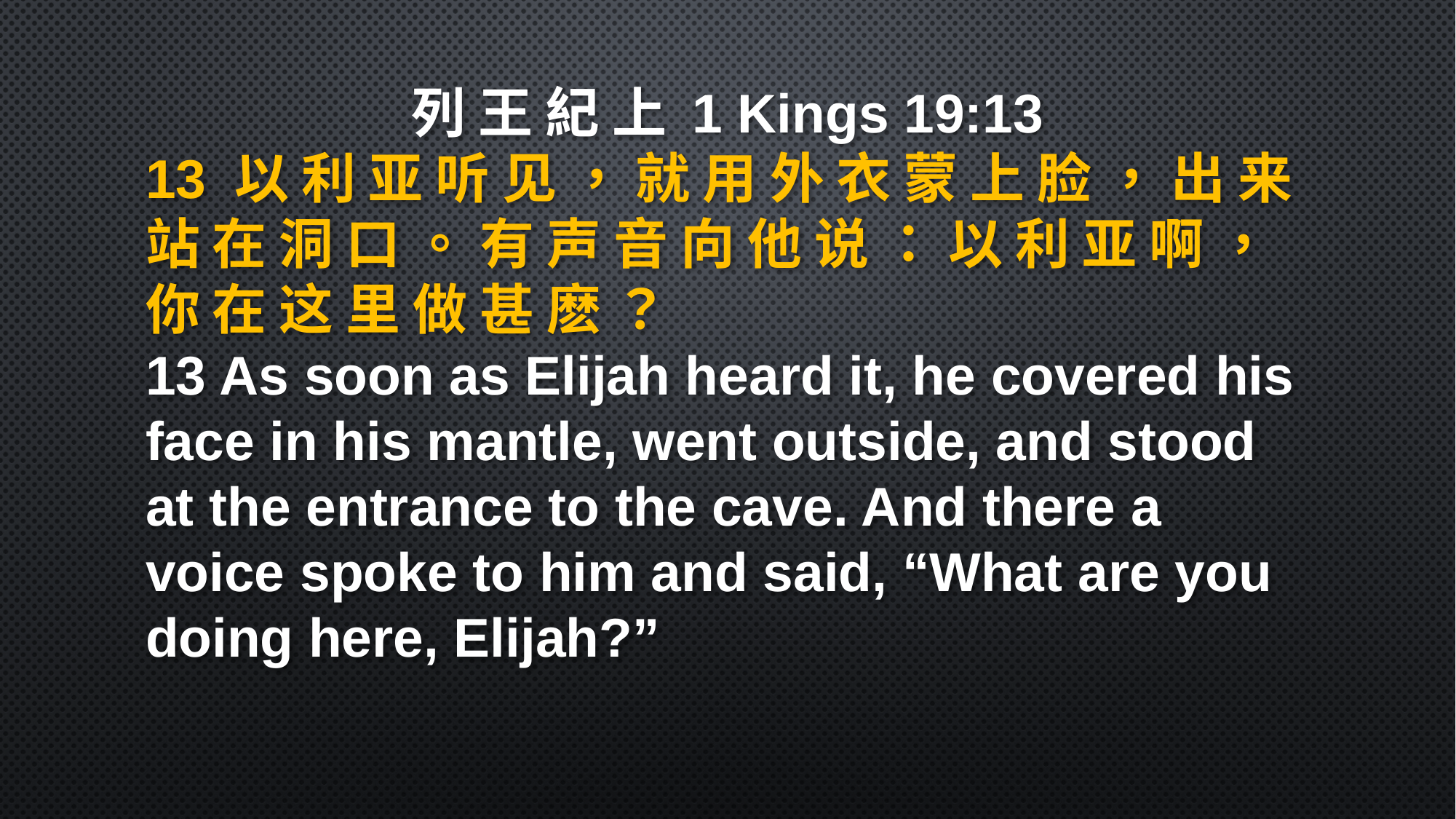

列 王 紀 上 1 Kings 19:13
13 以 利 亚 听 见 ， 就 用 外 衣 蒙 上 脸 ， 出 来 站 在 洞 口 。 有 声 音 向 他 说 ： 以 利 亚 啊 ， 你 在 这 里 做 甚 麽 ？
13 As soon as Elijah heard it, he covered his face in his mantle, went outside, and stood at the entrance to the cave. And there a voice spoke to him and said, “What are you doing here, Elijah?”